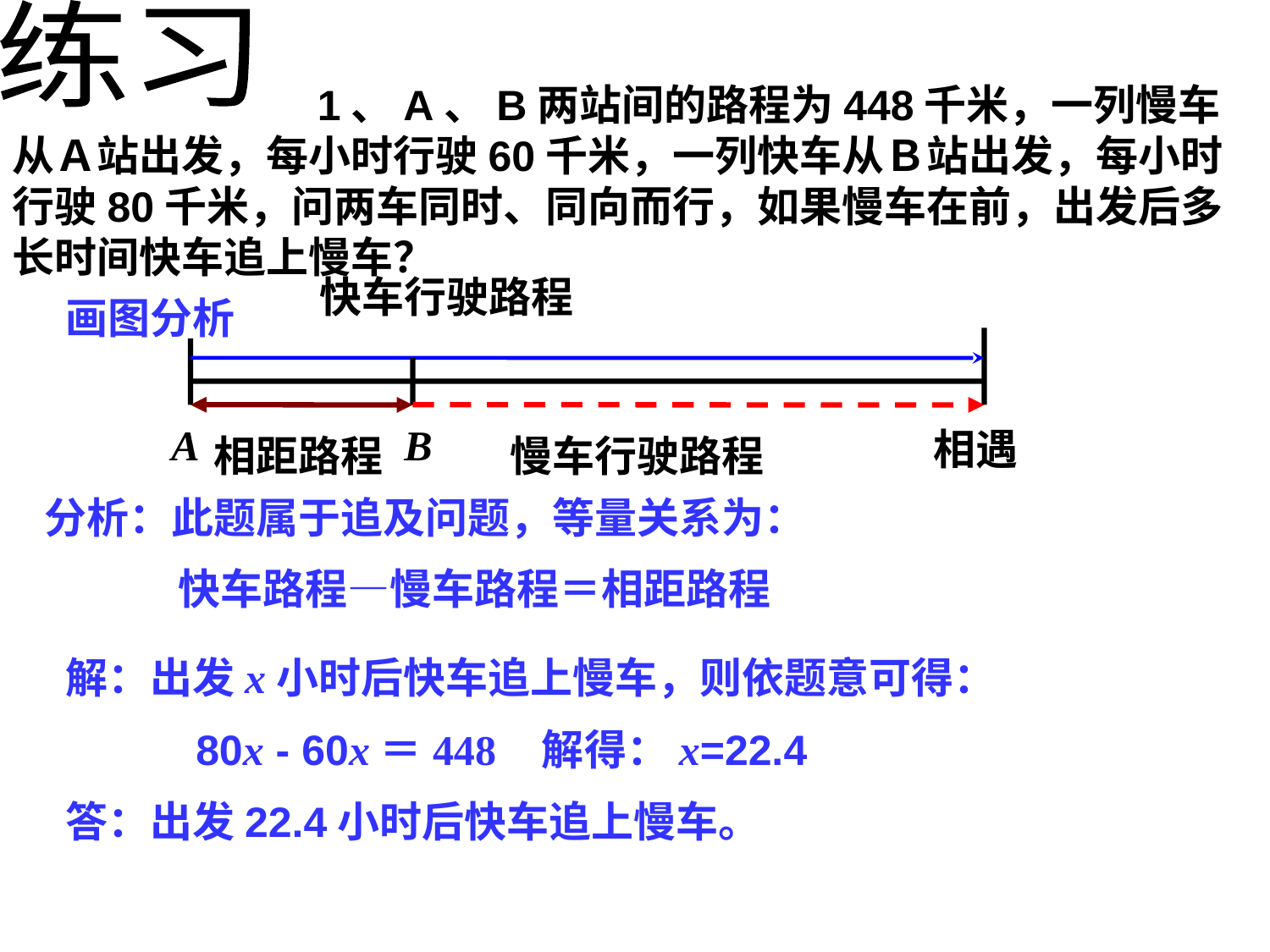

1、A、B两站间的路程为448千米，一列慢车从Ａ站出发，每小时行驶60千米，一列快车从Ｂ站出发，每小时行驶80千米，问两车同时、同向而行，如果慢车在前，出发后多长时间快车追上慢车？

练习
快车行驶路程
画图分析

A
B
相遇
相距路程
慢车行驶路程
分析：此题属于追及问题，等量关系为：
             快车路程—慢车路程＝相距路程
解：出发x小时后快车追上慢车，则依题意可得：
           80x - 60x＝448   解得：x=22.4
答：出发22.4小时后快车追上慢车。